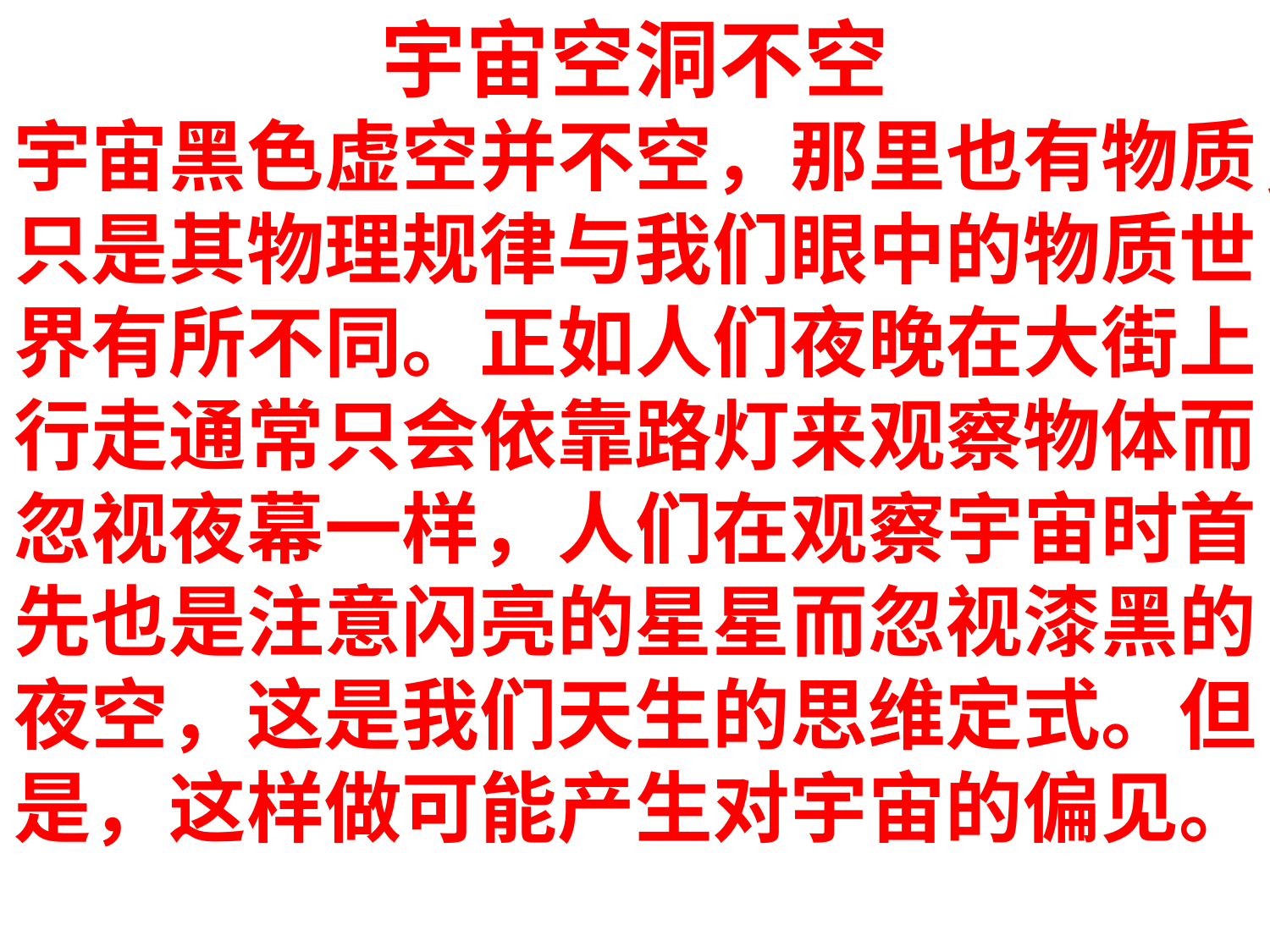

宇宙空洞不空
宇宙黑色虚空并不空，那里也有物质，只是其物理规律与我们眼中的物质世界有所不同。正如人们夜晚在大街上行走通常只会依靠路灯来观察物体而忽视夜幕一样，人们在观察宇宙时首先也是注意闪亮的星星而忽视漆黑的夜空，这是我们天生的思维定式。但是，这样做可能产生对宇宙的偏见。